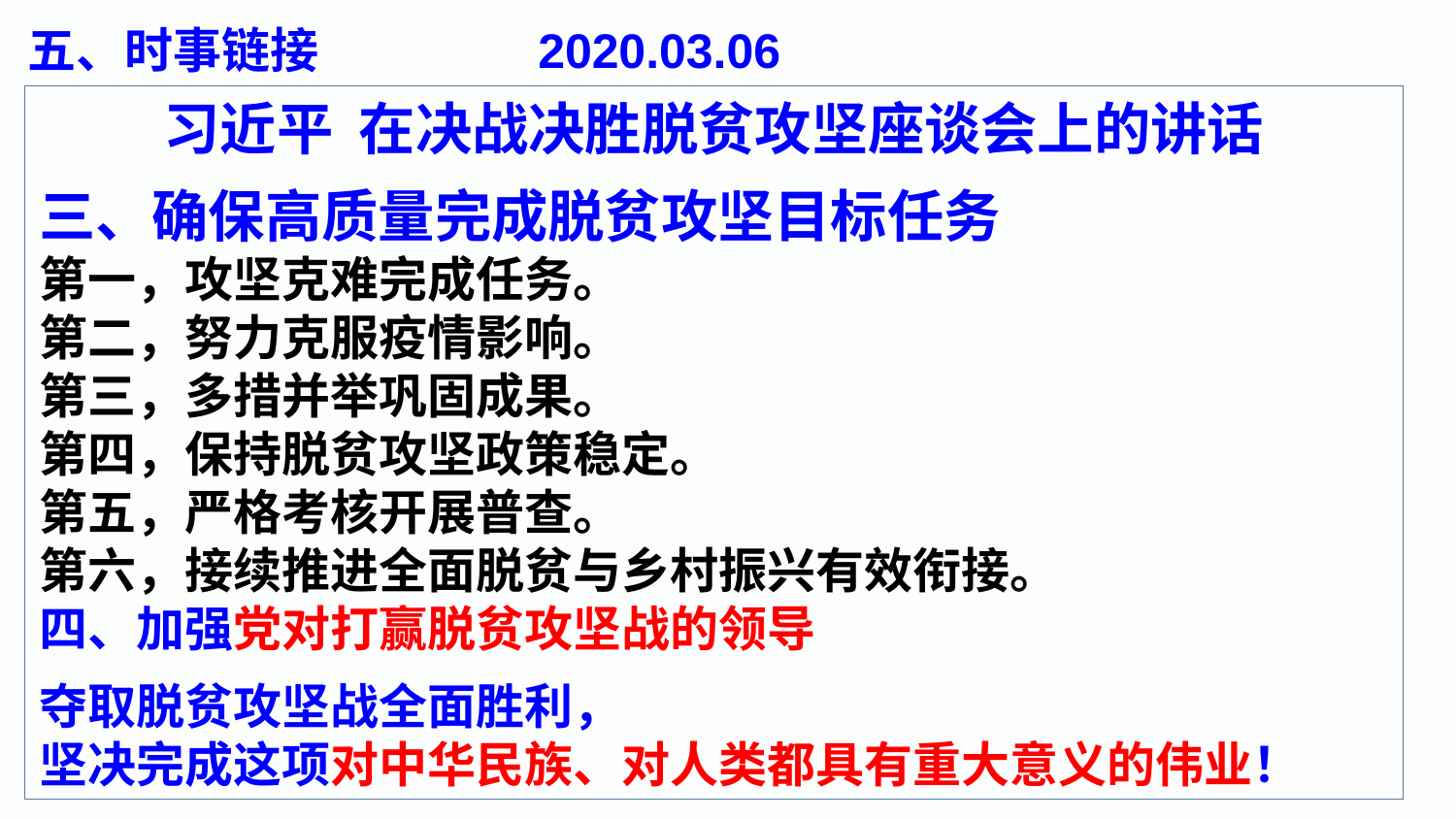

五、时事链接                   2020.03.06
习近平  在决战决胜脱贫攻坚座谈会上的讲话

三、确保高质量完成脱贫攻坚目标任务
第一，攻坚克难完成任务。
第二，努力克服疫情影响。
第三，多措并举巩固成果。
第四，保持脱贫攻坚政策稳定。
第五，严格考核开展普查。
第六，接续推进全面脱贫与乡村振兴有效衔接。
四、加强党对打赢脱贫攻坚战的领导

夺取脱贫攻坚战全面胜利，
坚决完成这项对中华民族、对人类都具有重大意义的伟业！